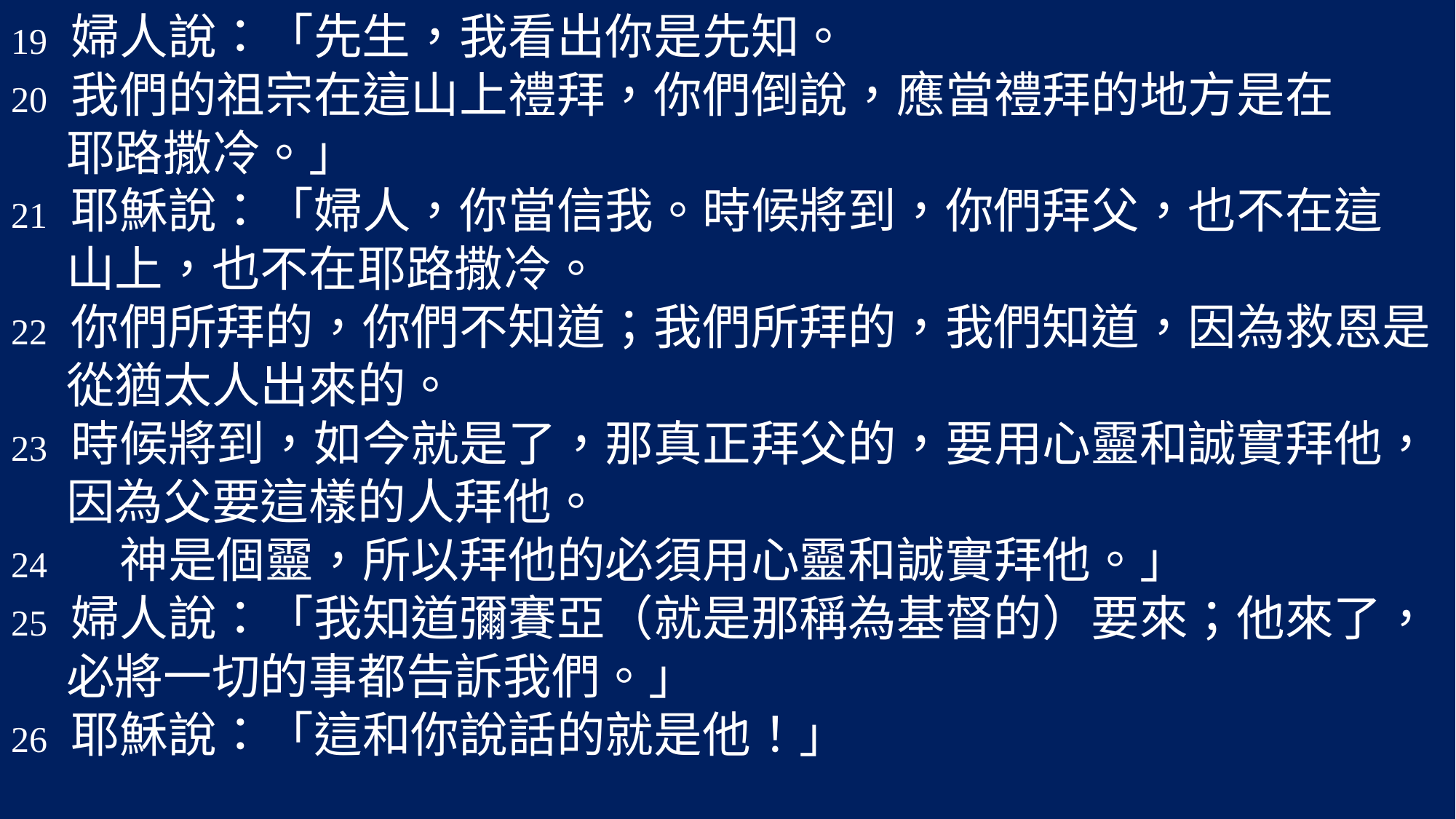

19 婦人說：「先生，我看出你是先知。
20 我們的祖宗在這山上禮拜，你們倒說，應當禮拜的地方是在
    耶路撒冷。」
21 耶穌說：「婦人，你當信我。時候將到，你們拜父，也不在這
    山上，也不在耶路撒冷。
22 你們所拜的，你們不知道；我們所拜的，我們知道，因為救恩是
    從猶太人出來的。
23 時候將到，如今就是了，那真正拜父的，要用心靈和誠實拜他，
    因為父要這樣的人拜他。
24 　神是個靈，所以拜他的必須用心靈和誠實拜他。」
25 婦人說：「我知道彌賽亞（就是那稱為基督的）要來；他來了，
    必將一切的事都告訴我們。」
26 耶穌說：「這和你說話的就是他！」